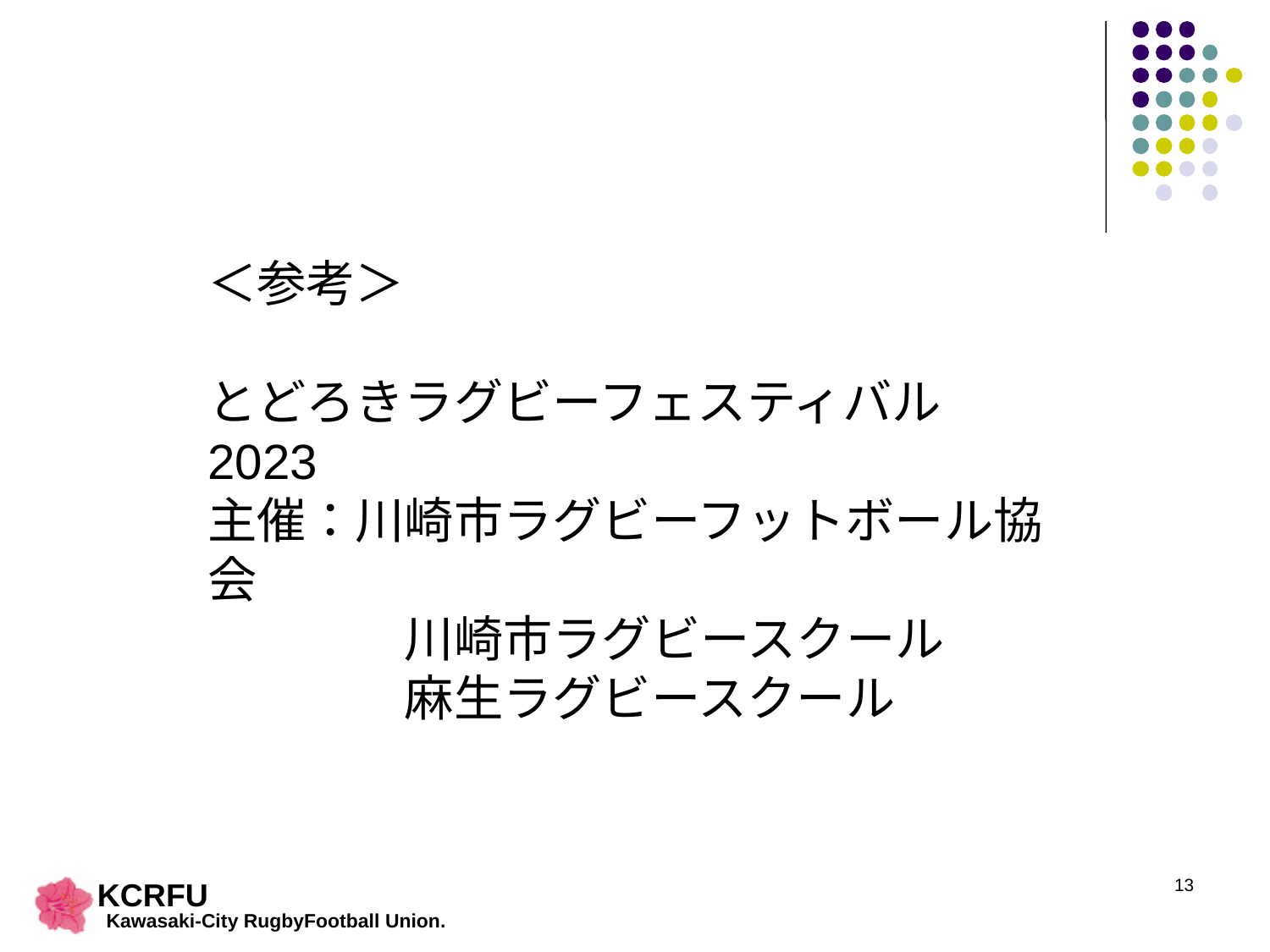

＜参考＞

とどろきラグビーフェスティバル2023
主催：川崎市ラグビーフットボール協会
　　　　川崎市ラグビースクール
　　　　麻生ラグビースクール

13